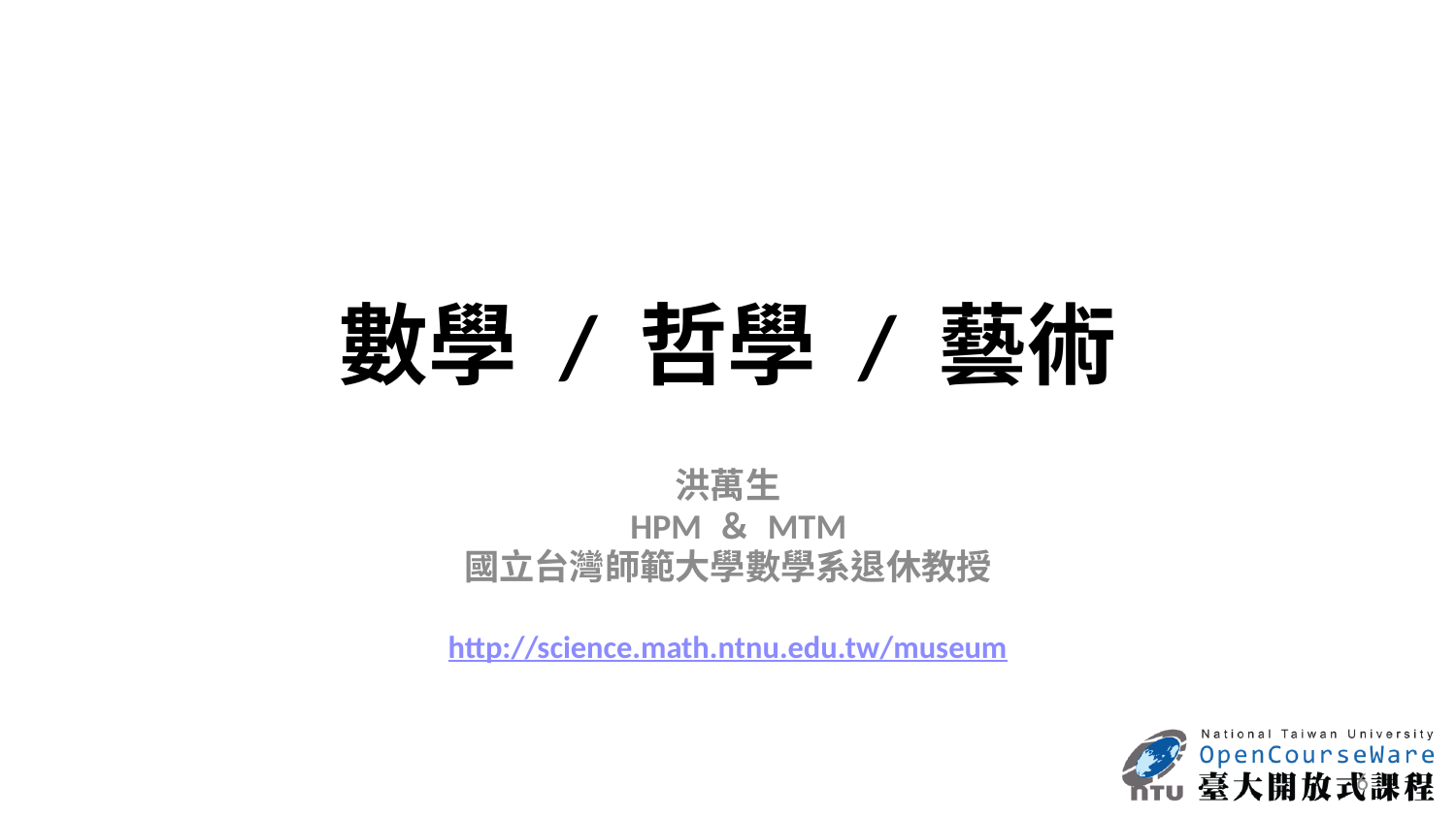

# 數學 / 哲學 / 藝術
洪萬生
 HPM ＆ MTM
國立台灣師範大學數學系退休教授

http://science.math.ntnu.edu.tw/museum

6